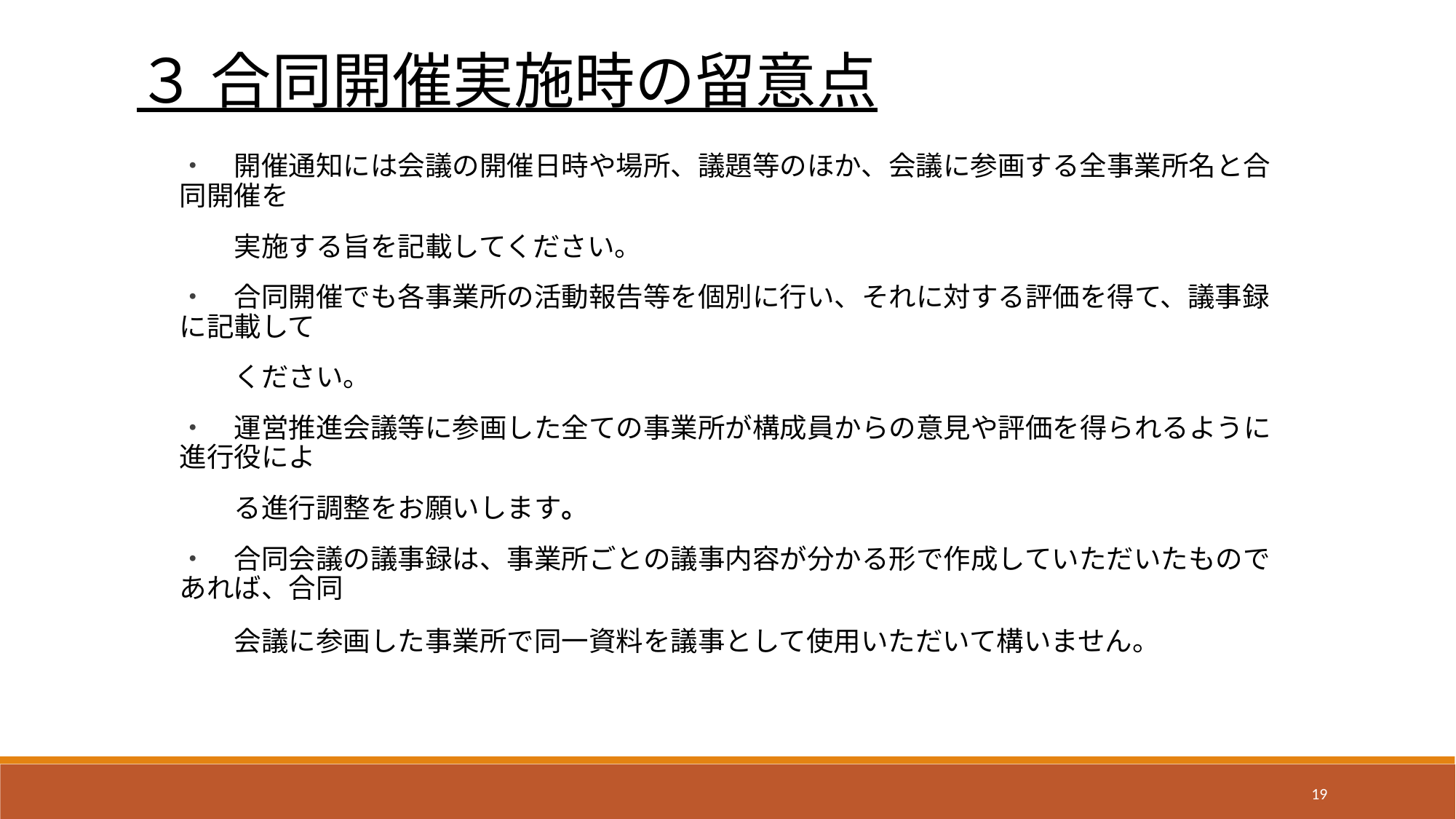

３ 合同開催実施時の留意点
・　開催通知には会議の開催日時や場所、議題等のほか、会議に参画する全事業所名と合同開催を
　　実施する旨を記載してください。
・　合同開催でも各事業所の活動報告等を個別に行い、それに対する評価を得て、議事録に記載して
　　ください。
・　運営推進会議等に参画した全ての事業所が構成員からの意見や評価を得られるように進行役によ
　　る進行調整をお願いします。
・　合同会議の議事録は、事業所ごとの議事内容が分かる形で作成していただいたものであれば、合同
　　会議に参画した事業所で同一資料を議事として使用いただいて構いません。
19